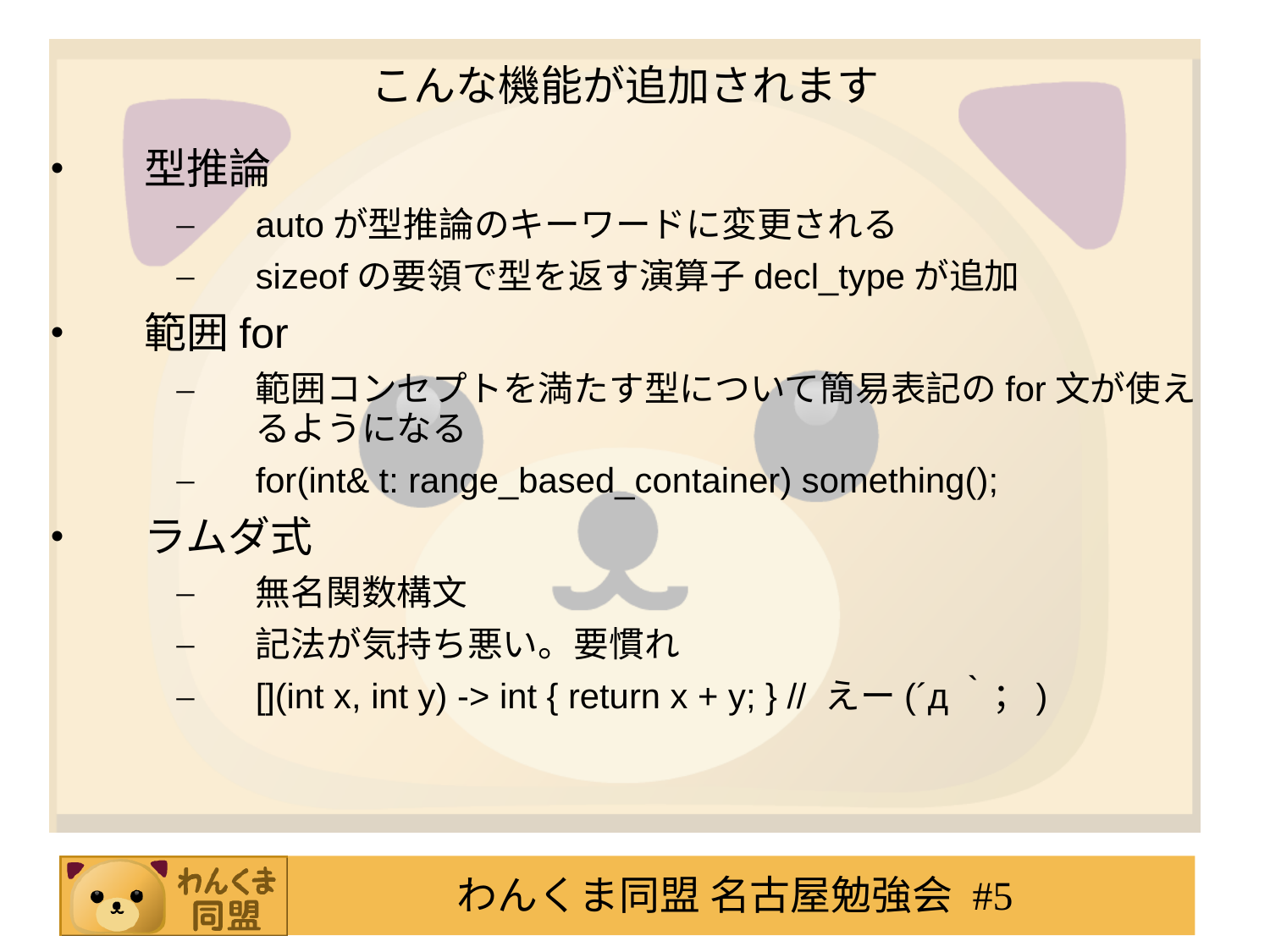

# こんな機能が追加されます
型推論
autoが型推論のキーワードに変更される
sizeofの要領で型を返す演算子decl_typeが追加
範囲for
範囲コンセプトを満たす型について簡易表記のfor文が使えるようになる
for(int& t: range_based_container) something();
ラムダ式
無名関数構文
記法が気持ち悪い。要慣れ
[](int x, int y) -> int { return x + y; } // えー(´д｀；)